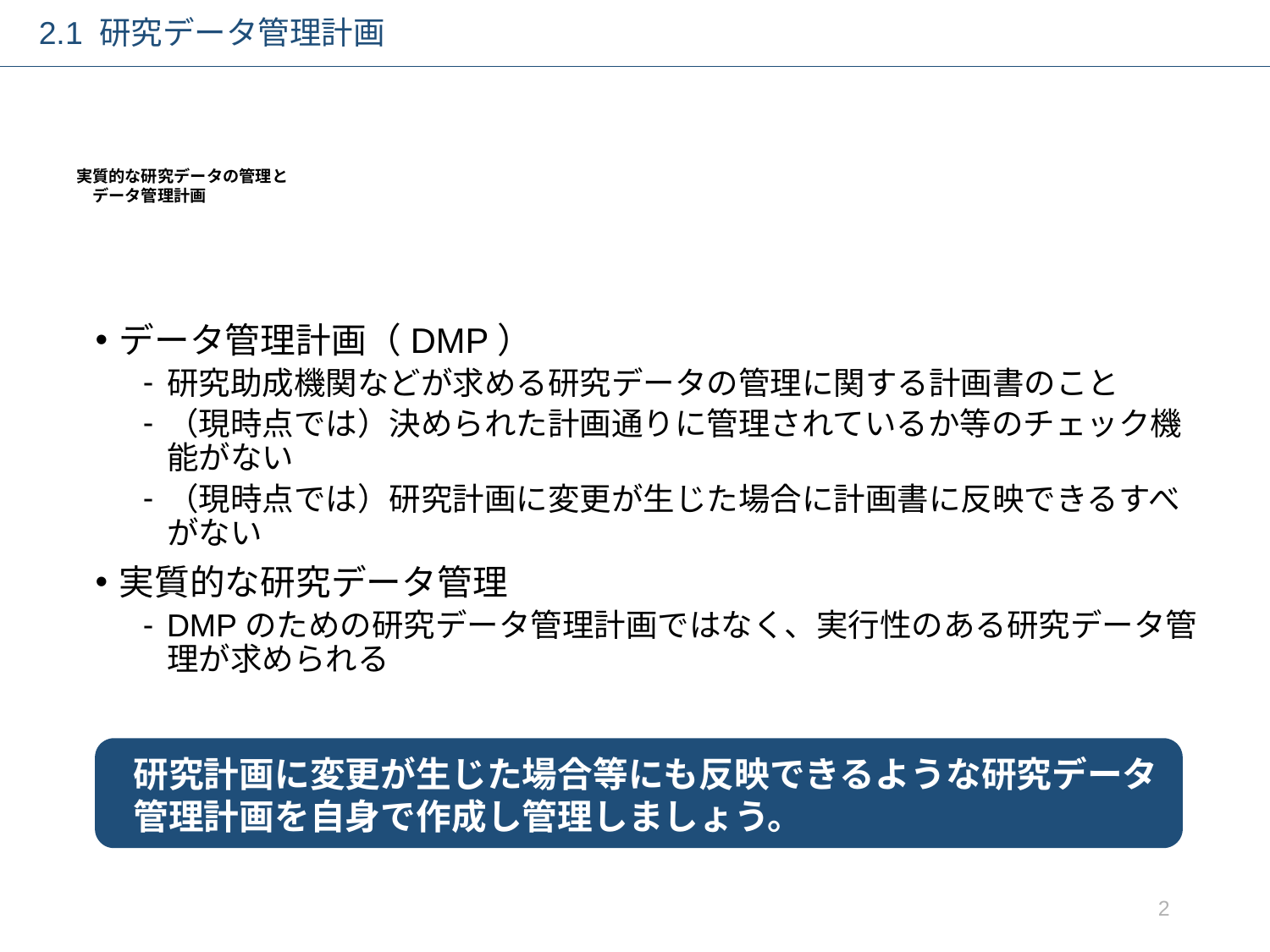

2.1 研究データ管理計画
# 実質的な研究データの管理と 　データ管理計画
データ管理計画（DMP）
研究助成機関などが求める研究データの管理に関する計画書のこと
（現時点では）決められた計画通りに管理されているか等のチェック機能がない
（現時点では）研究計画に変更が生じた場合に計画書に反映できるすべがない
実質的な研究データ管理
DMPのための研究データ管理計画ではなく、実行性のある研究データ管理が求められる

研究計画に変更が生じた場合等にも反映できるような研究データ
管理計画を自身で作成し管理しましょう。
2